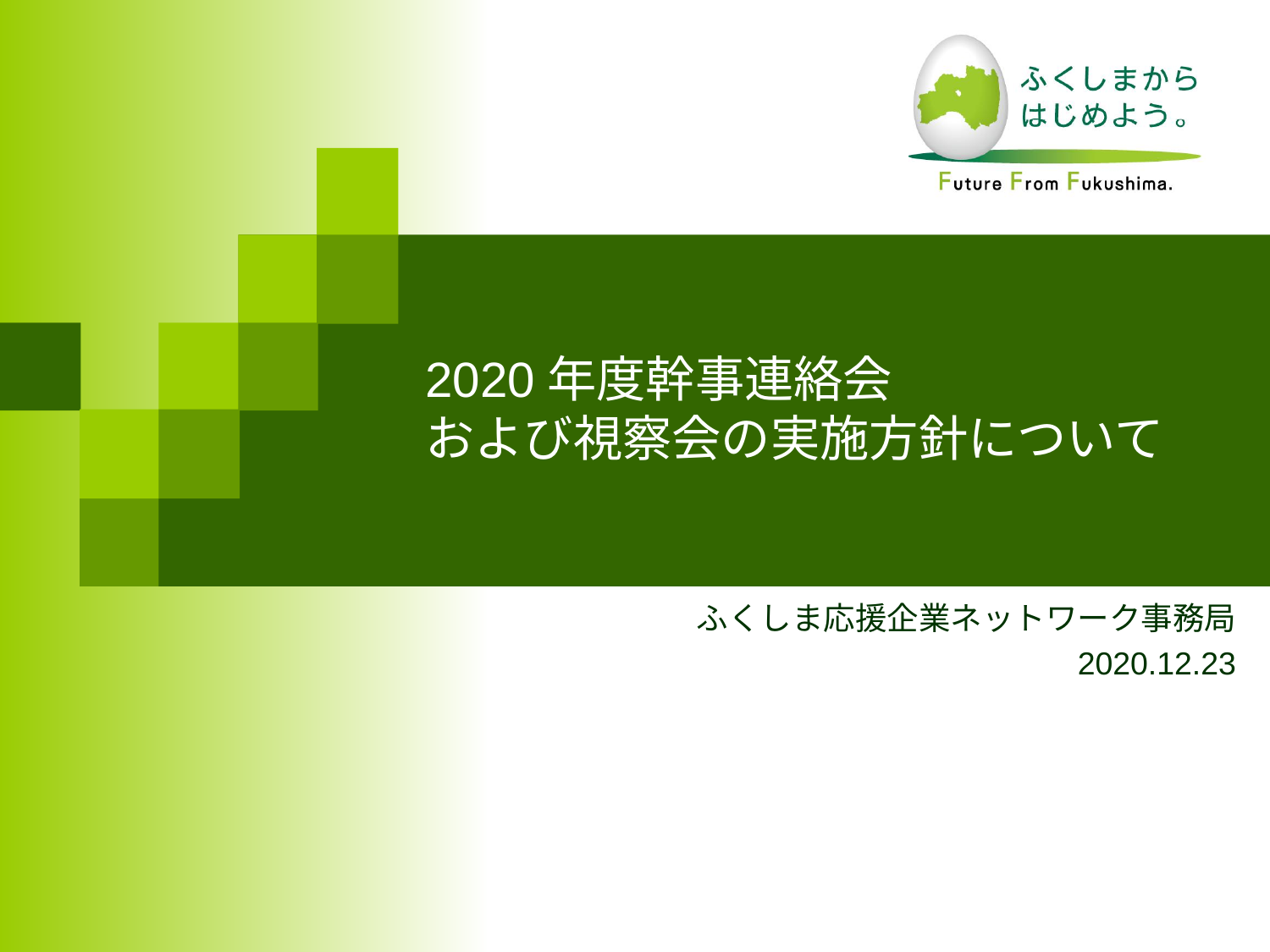

# 2020年度幹事連絡会 および視察会の実施方針について
ふくしま応援企業ネットワーク事務局
2020.12.23